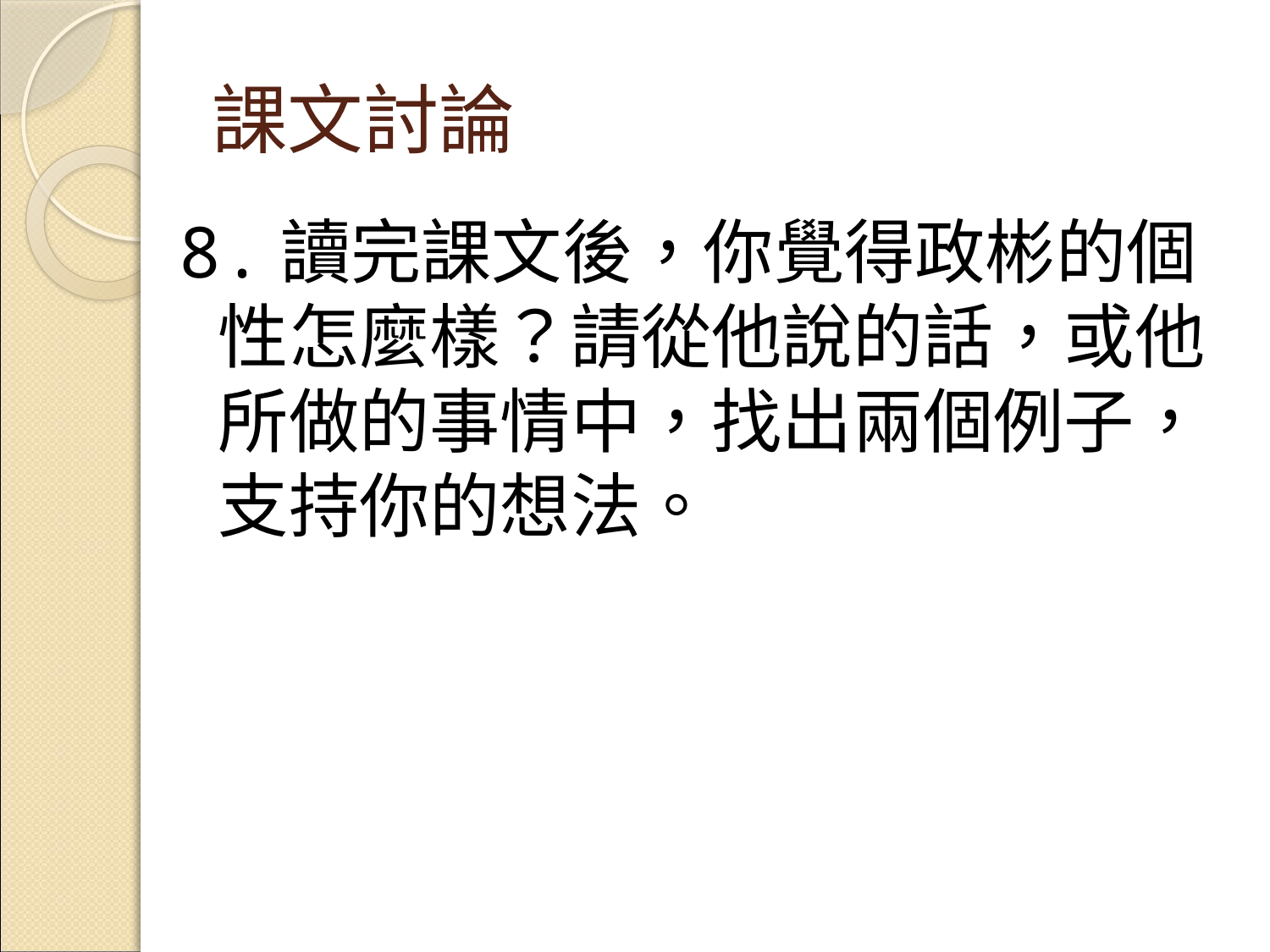

課文討論
8.讀完課文後，你覺得政彬的個性怎麼樣？請從他說的話，或他所做的事情中，找出兩個例子，支持你的想法。